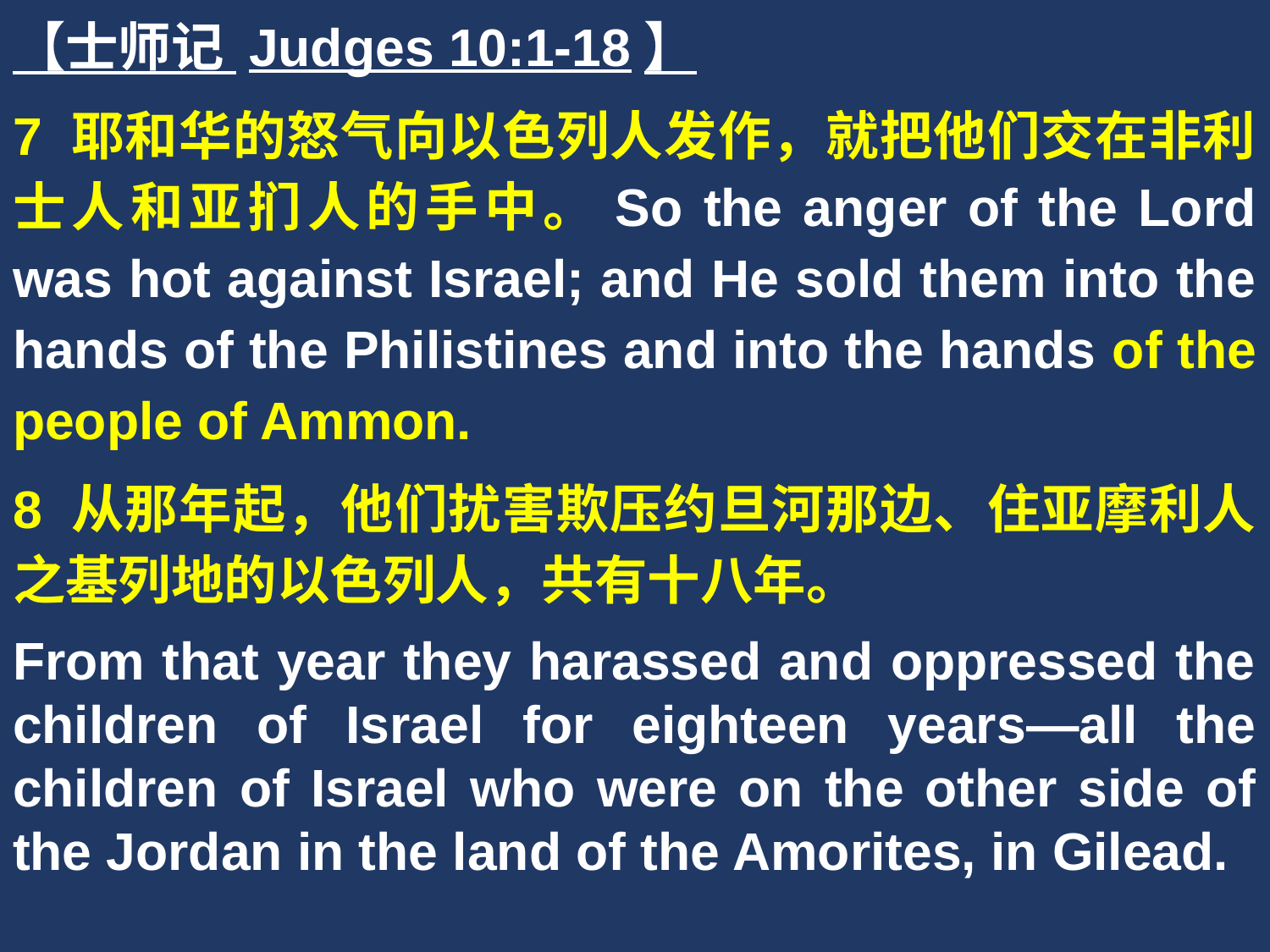

【士师记 Judges 10:1-18】
7 耶和华的怒气向以色列人发作，就把他们交在非利士人和亚扪人的手中。So the anger of the Lord was hot against Israel; and He sold them into the hands of the Philistines and into the hands of the people of Ammon.
8 从那年起，他们扰害欺压约旦河那边、住亚摩利人之基列地的以色列人，共有十八年。
From that year they harassed and oppressed the children of Israel for eighteen years—all the children of Israel who were on the other side of the Jordan in the land of the Amorites, in Gilead.